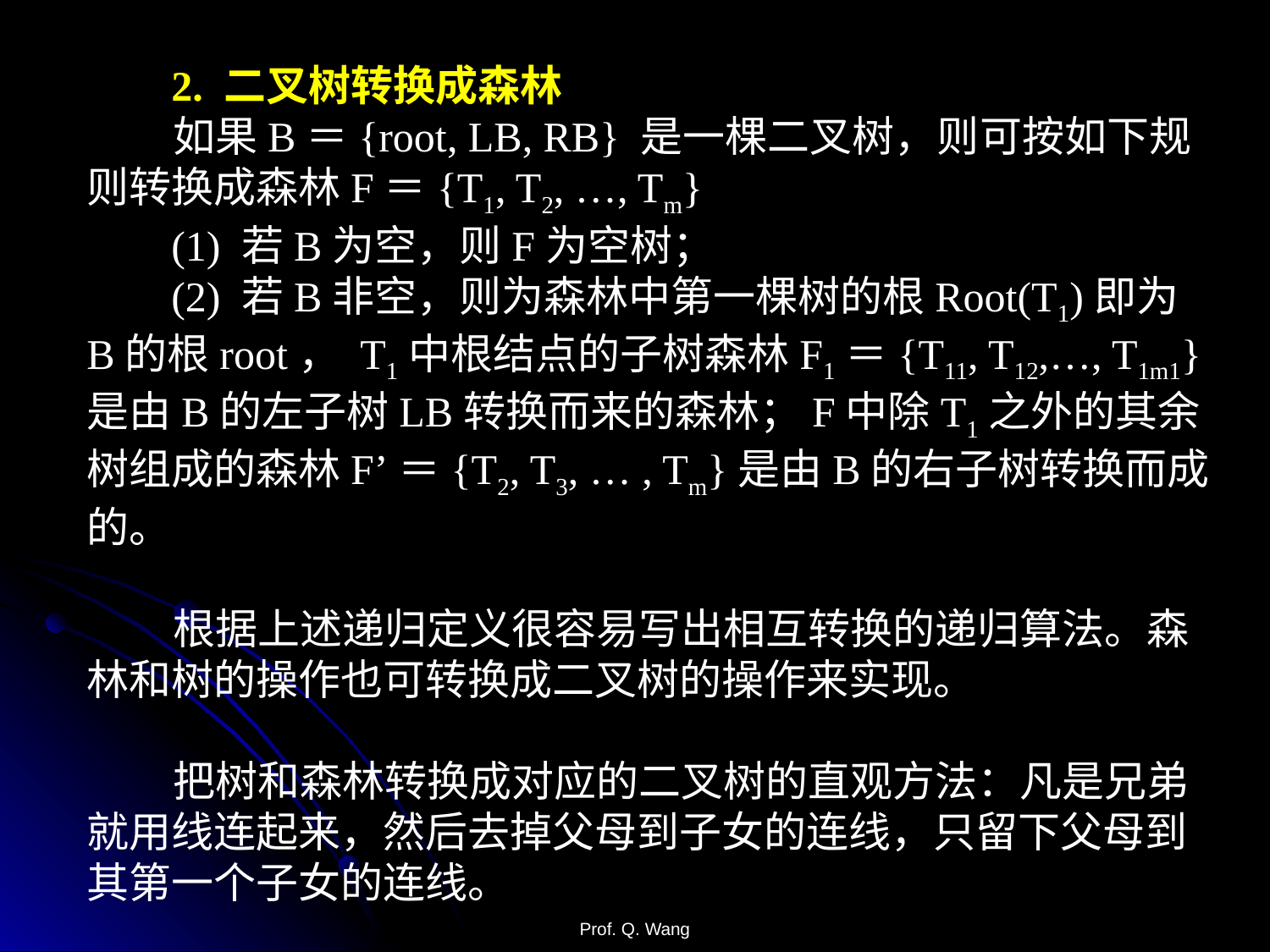

2. 二叉树转换成森林
        如果B＝{root, LB, RB} 是一棵二叉树，则可按如下规则转换成森林F＝{T1, T2, …, Tm}
        (1) 若B为空，则F为空树；
        (2) 若B非空，则为森林中第一棵树的根Root(T1)即为 B的根root， T1中根结点的子树森林F1＝{T11, T12,…, T1m1} 是由B的左子树LB转换而来的森林；F中除T1之外的其余树组成的森林F’＝{T2, T3, … , Tm}是由B的右子树转换而成的。

        根据上述递归定义很容易写出相互转换的递归算法。森林和树的操作也可转换成二叉树的操作来实现。

        把树和森林转换成对应的二叉树的直观方法：凡是兄弟就用线连起来，然后去掉父母到子女的连线，只留下父母到其第一个子女的连线。

Prof. Q. Wang